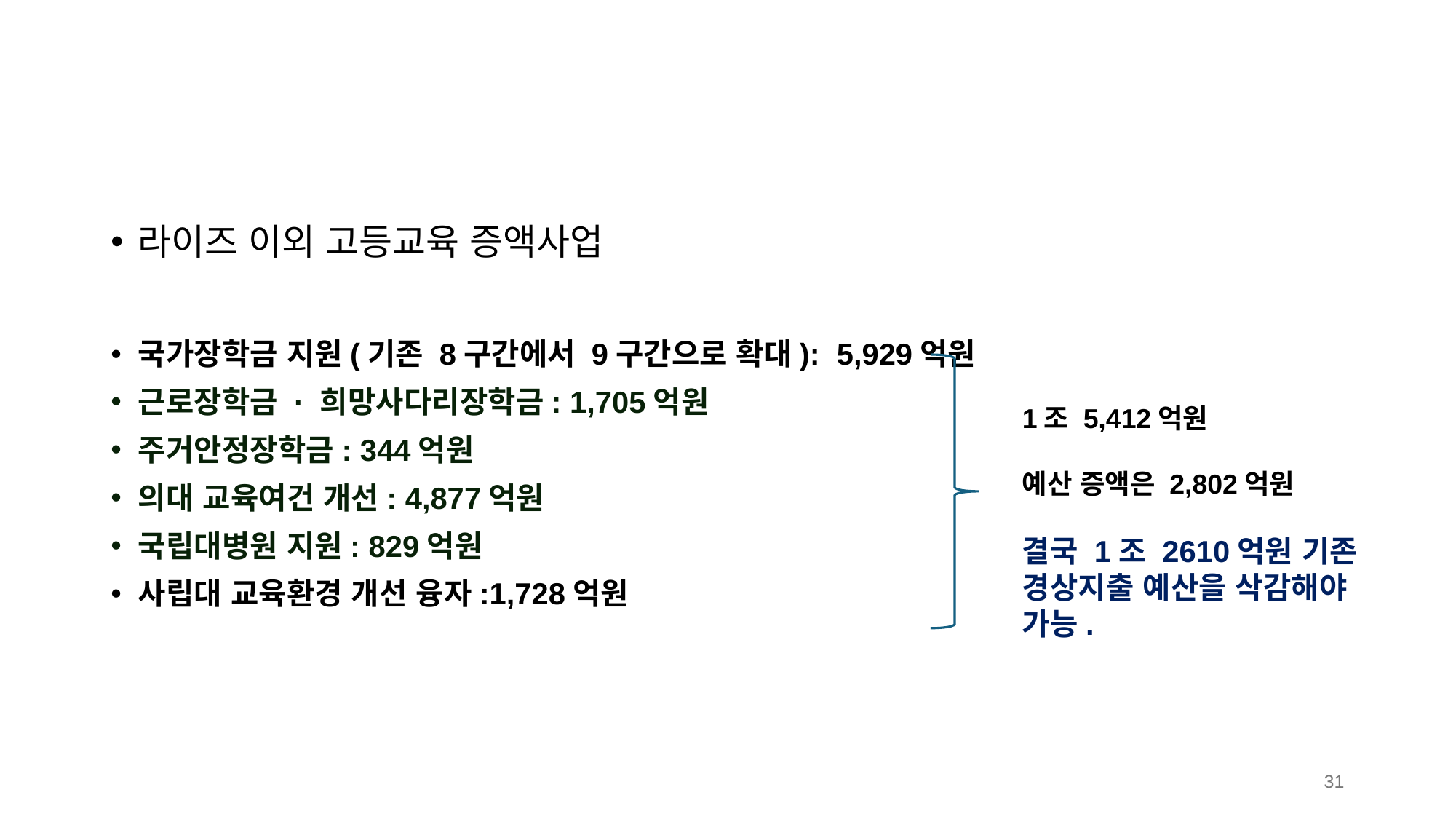

라이즈 이외 고등교육 증액사업

국가장학금 지원(기존 8구간에서 9구간으로 확대):  5,929억원
근로장학금 · 희망사다리장학금: 1,705억원
주거안정장학금: 344억원
의대 교육여건 개선: 4,877억원
국립대병원 지원: 829억원
사립대 교육환경 개선 융자:1,728억원

1조 5,412억원

예산 증액은 2,802억원

결국 1조 2610억원 기존 경상지출 예산을 삭감해야 가능.
31